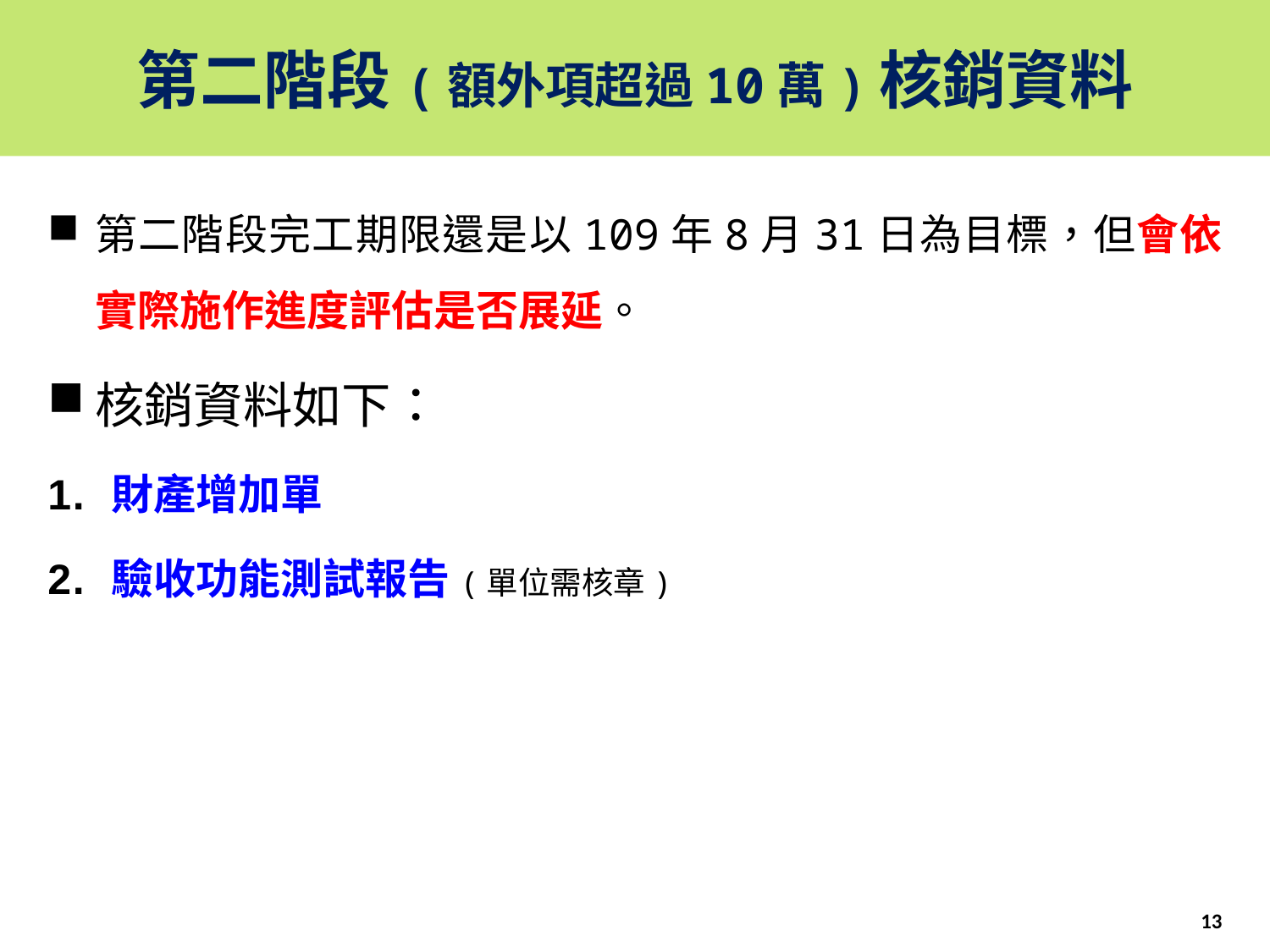

第二階段(額外項超過10萬)核銷資料
第二階段完工期限還是以109年8月31日為目標，但會依實際施作進度評估是否展延。
核銷資料如下：
財產增加單
驗收功能測試報告(單位需核章)

13